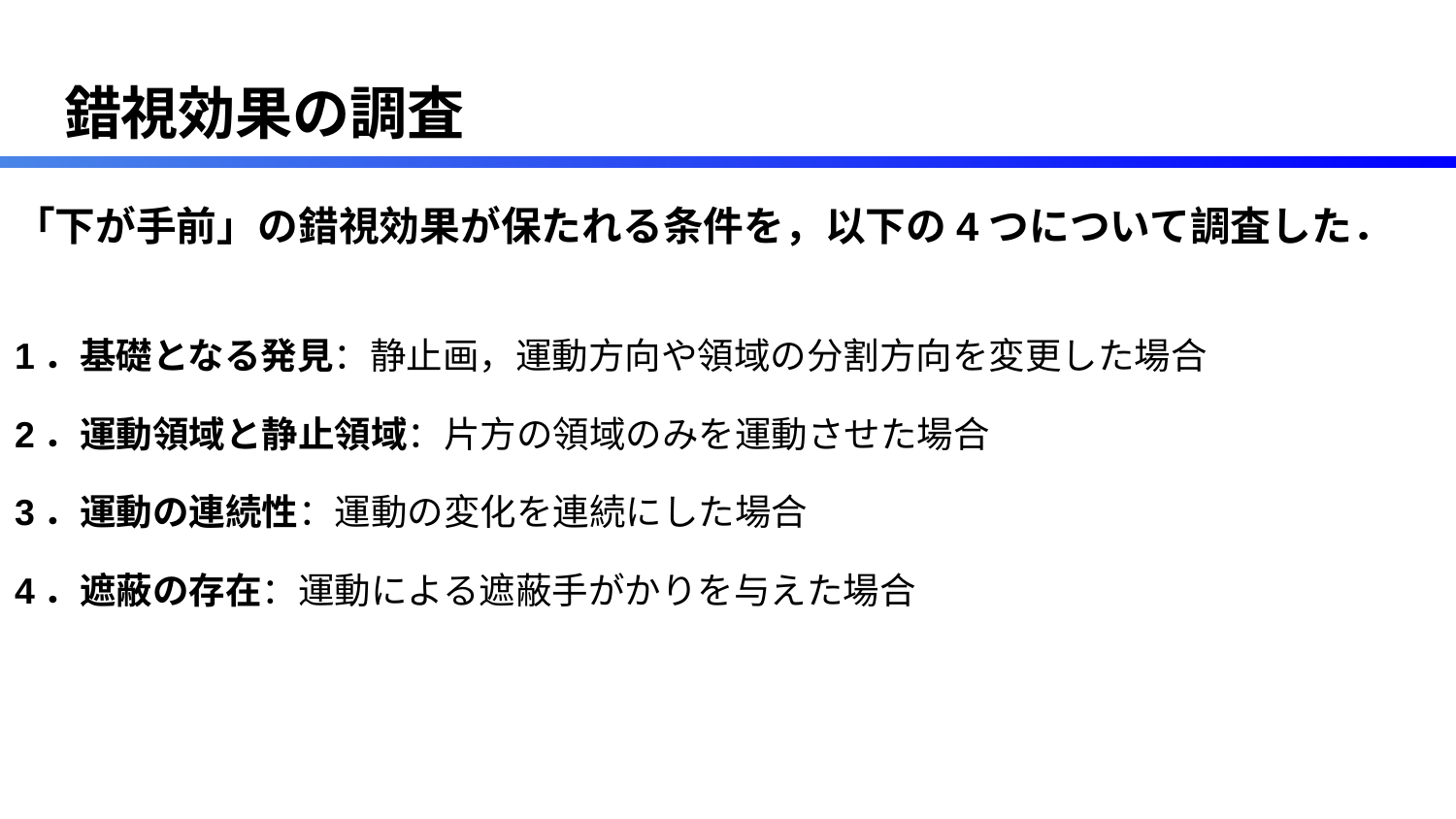

錯視効果の調査

# 「下が手前」の錯視効果が保たれる条件を，以下の4つについて調査した． 1．基礎となる発見：静止画，運動方向や領域の分割方向を変更した場合 2．運動領域と静止領域：片方の領域のみを運動させた場合 3．運動の連続性：運動の変化を連続にした場合 4．遮蔽の存在：運動による遮蔽手がかりを与えた場合